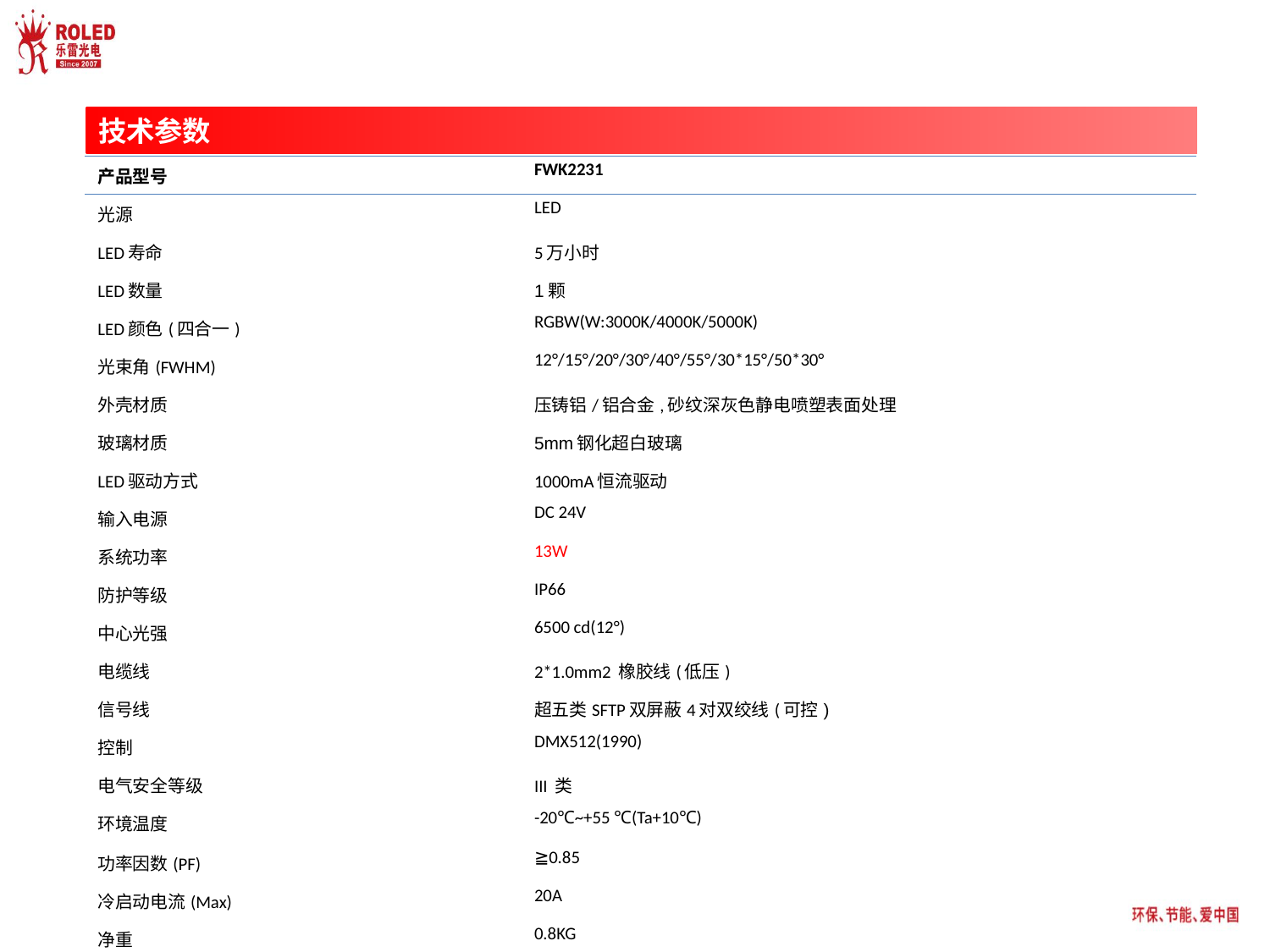

技术参数
| 产品型号 | FWK2231 |
| --- | --- |
| 光源 | LED |
| LED寿命 | 5万小时 |
| LED数量 | 1颗 |
| LED颜色(四合一) | RGBW(W:3000K/4000K/5000K) |
| 光束角(FWHM) | 12°/15°/20°/30°/40°/55°/30\*15°/50\*30° |
| 外壳材质 | 压铸铝/铝合金,砂纹深灰色静电喷塑表面处理 |
| 玻璃材质 | 5mm钢化超白玻璃 |
| LED驱动方式 | 1000mA恒流驱动 |
| 输入电源 | DC 24V |
| 系统功率 | 13W |
| 防护等级 | IP66 |
| 中心光强 | 6500 cd(12°) |
| 电缆线 | 2\*1.0mm2 橡胶线(低压) |
| 信号线 | 超五类SFTP双屏蔽4对双绞线(可控) |
| 控制 | DMX512(1990) |
| 电气安全等级 | III 类 |
| 环境温度 | -20℃~+55 ℃(Ta+10℃) |
| 功率因数(PF) | ≧0.85 |
| 冷启动电流(Max) | 20A |
| 净重 | 0.8KG |